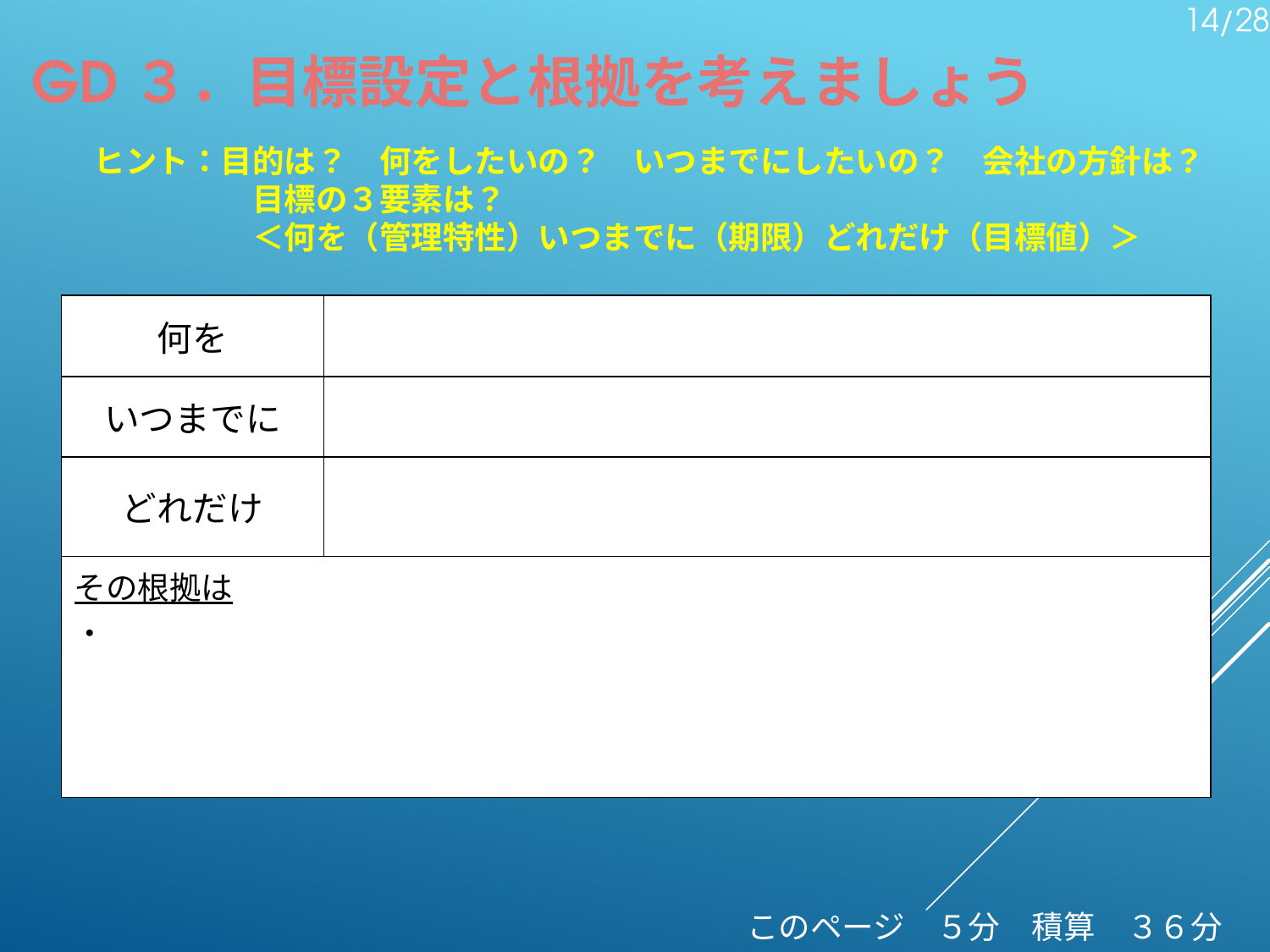

# GD３．目標設定と根拠を考えましょう
14/28
ヒント：目的は？　何をしたいの？　いつまでにしたいの？　会社の方針は？
　　　　　目標の３要素は？
　　　　　＜何を（管理特性）いつまでに（期限）どれだけ（目標値）＞
| 何を |  |
| --- | --- |
| いつまでに |  |
| どれだけ |  |
| その根拠は ・ |  |
このページ　５分　積算　３６分